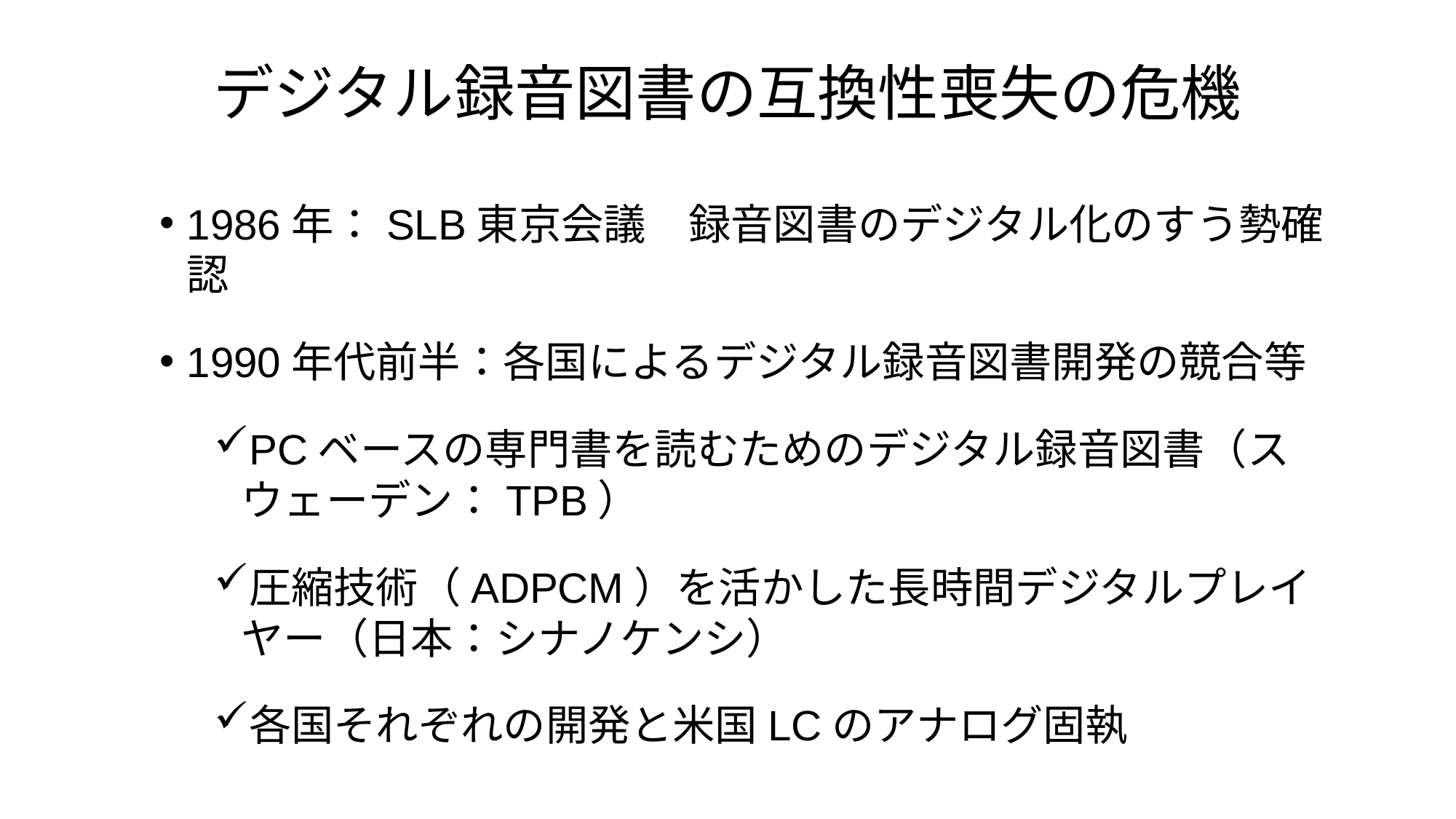

# デジタル録音図書の互換性喪失の危機
1986年：SLB東京会議　録音図書のデジタル化のすう勢確認
1990年代前半：各国によるデジタル録音図書開発の競合等
PCベースの専門書を読むためのデジタル録音図書（スウェーデン：TPB）
圧縮技術（ADPCM）を活かした長時間デジタルプレイヤー（日本：シナノケンシ）
各国それぞれの開発と米国LCのアナログ固執